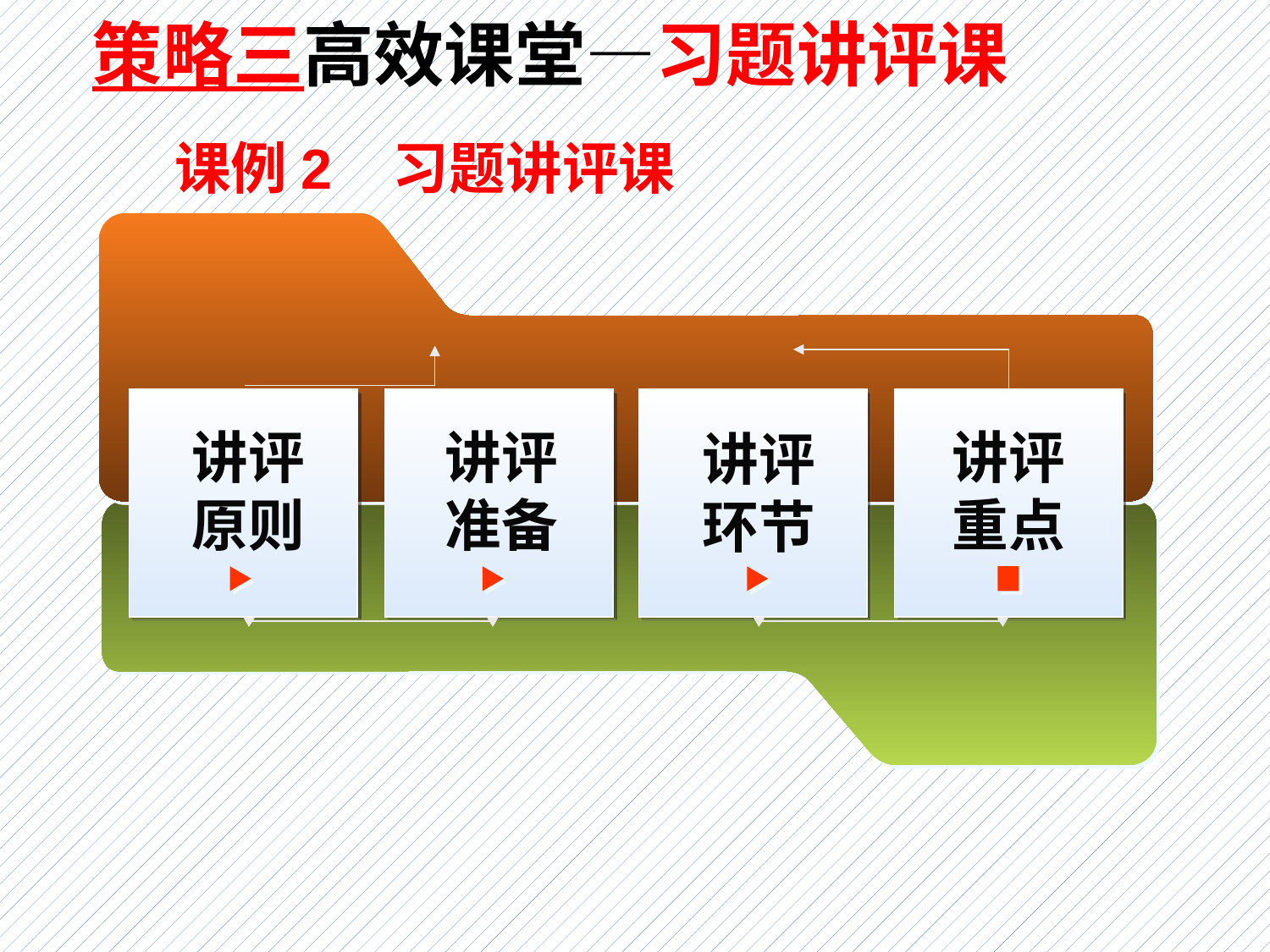

策略三高效课堂—习题讲评课
课例2   习题讲评课

讲评原则
讲评准备
讲评重点
讲评环节